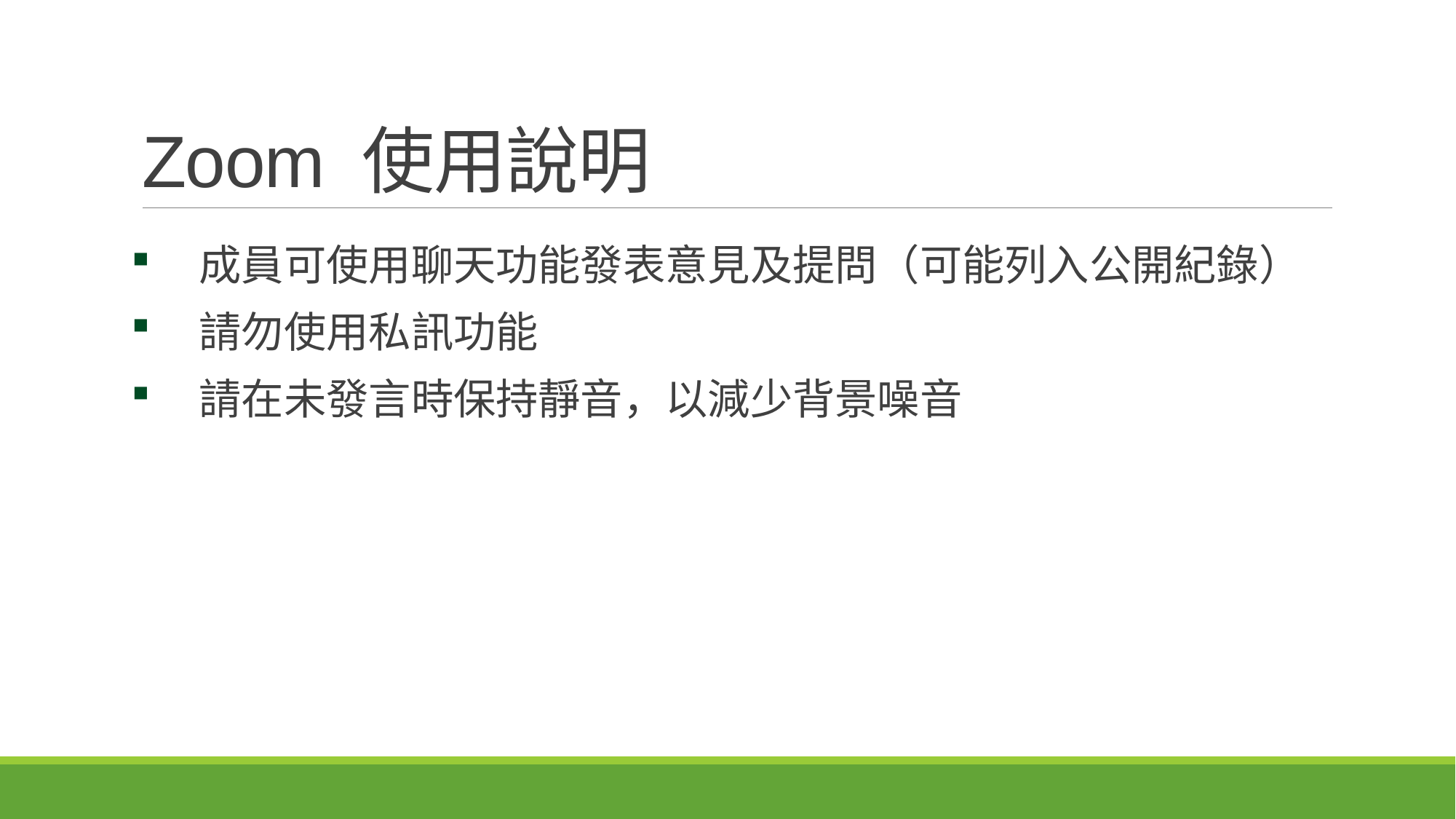

# Zoom 使用說明
成員可使用聊天功能發表意見及提問（可能列入公開紀錄）
請勿使用私訊功能
請在未發言時保持靜音，以減少背景噪音